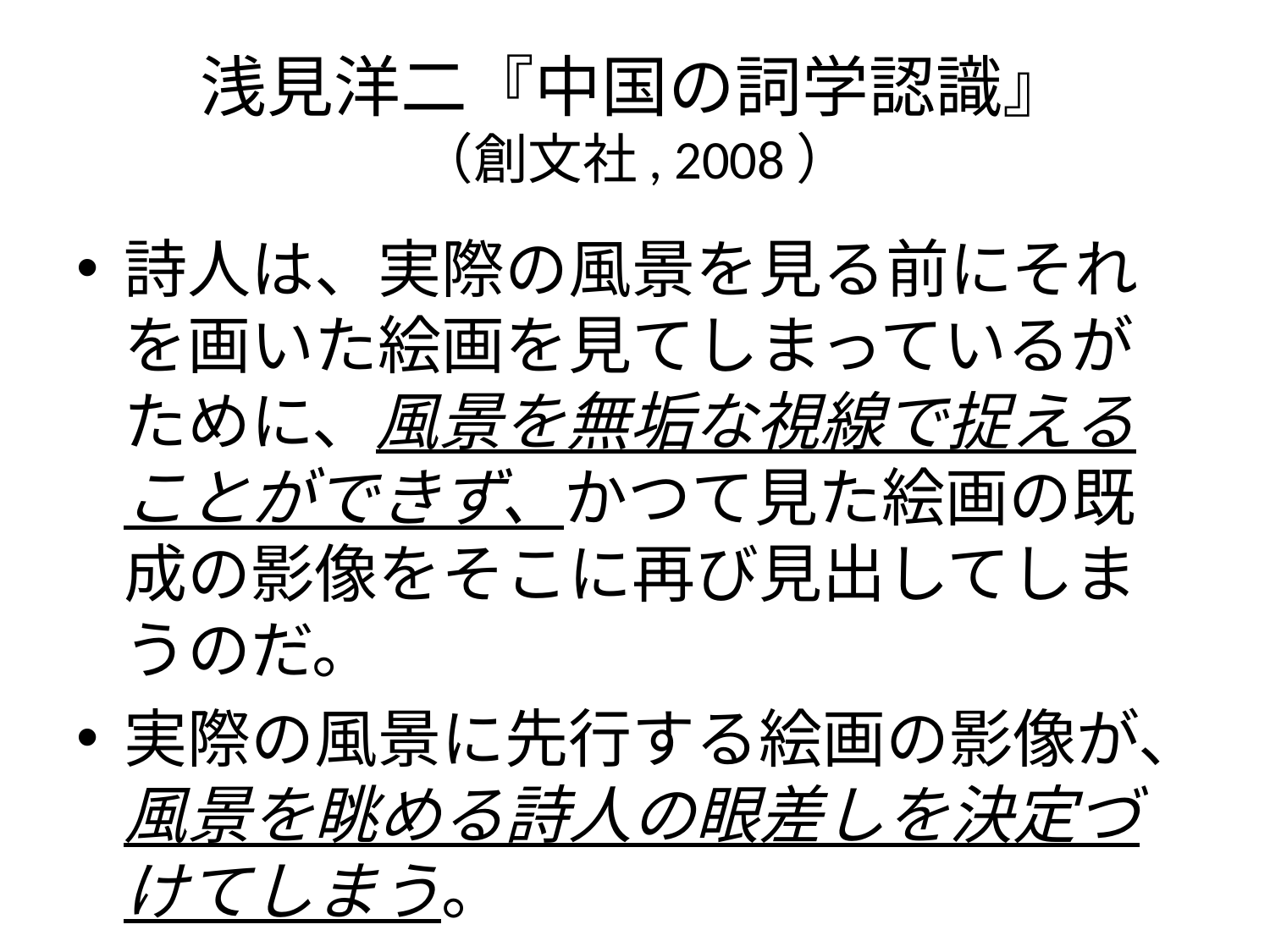

# 浅見洋二『中国の詞学認識』 （創文社, 2008）
詩人は、実際の風景を見る前にそれを画いた絵画を見てしまっているがために、風景を無垢な視線で捉えることができず、かつて見た絵画の既成の影像をそこに再び見出してしまうのだ。
実際の風景に先行する絵画の影像が、風景を眺める詩人の眼差しを決定づけてしまう。